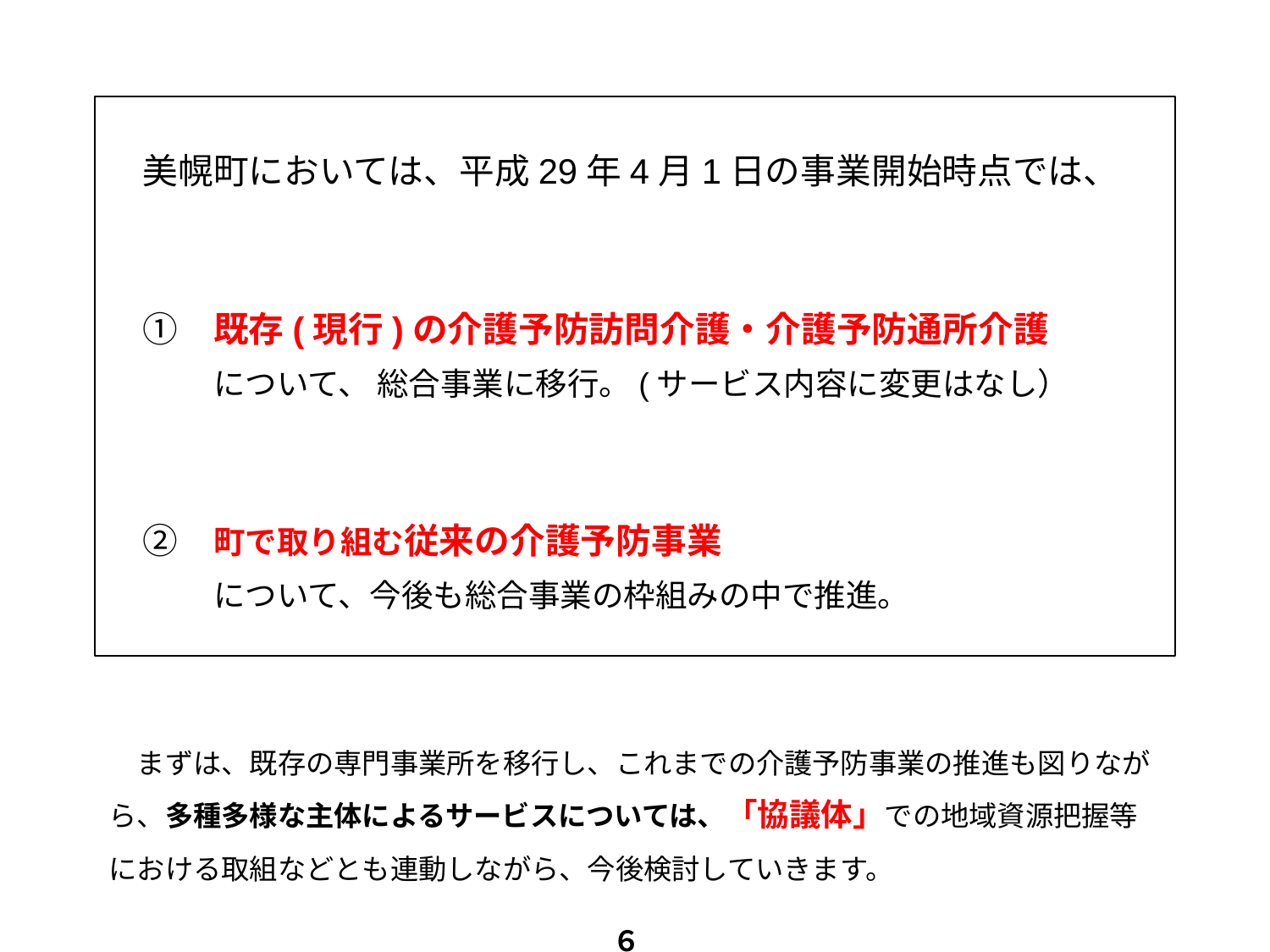

美幌町においては、平成29年4月1日の事業開始時点では、

　①　既存(現行)の介護予防訪問介護・介護予防通所介護
　　　について、 総合事業に移行。(サービス内容に変更はなし）

　②　町で取り組む従来の介護予防事業
　　　について、今後も総合事業の枠組みの中で推進。
　まずは、既存の専門事業所を移行し、これまでの介護予防事業の推進も図りながら、多種多様な主体によるサービスについては、「協議体」での地域資源把握等における取組などとも連動しながら、今後検討していきます。
６